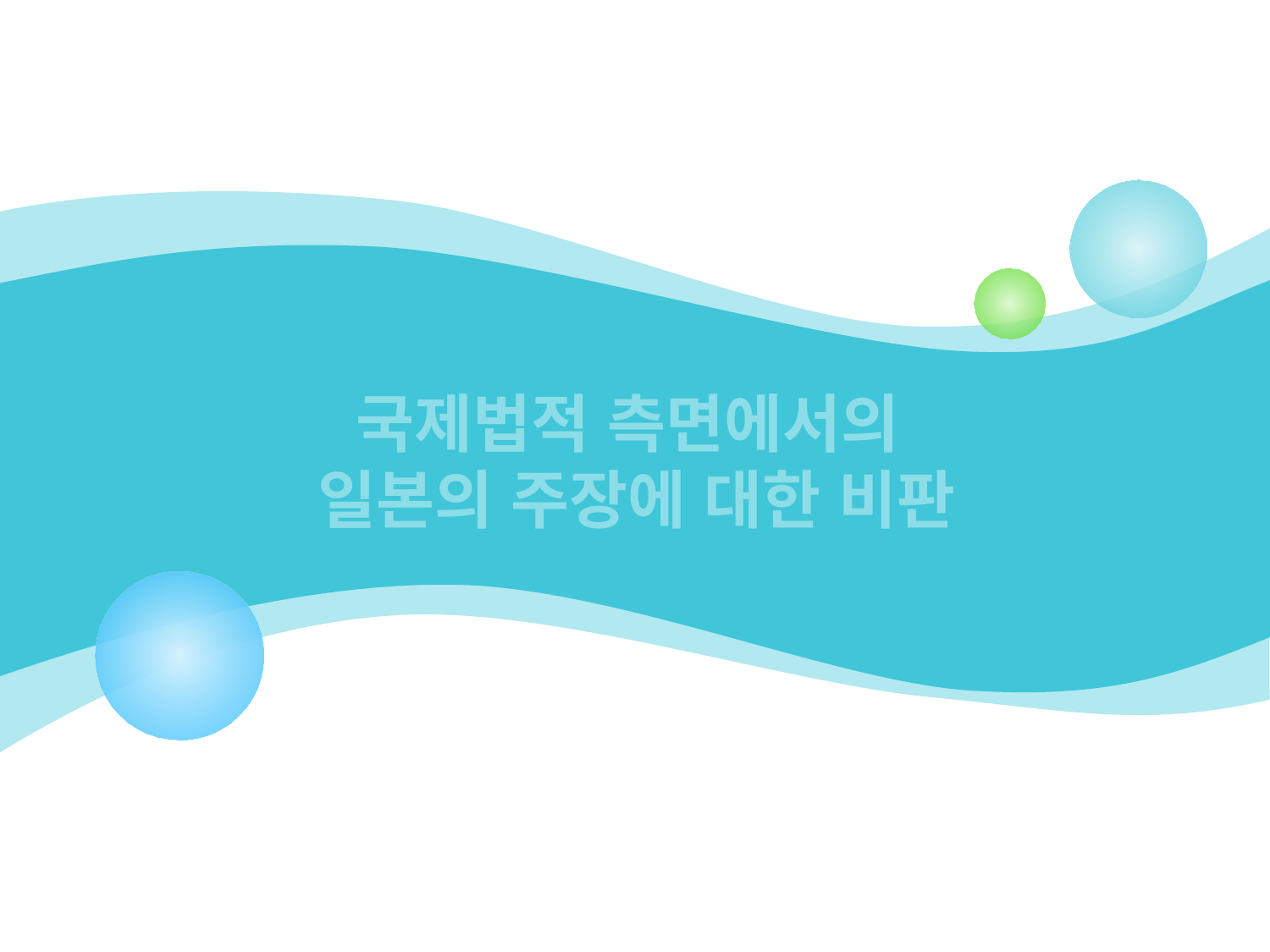

# 국제법적 측면에서의 일본의 주장에 대한 비판